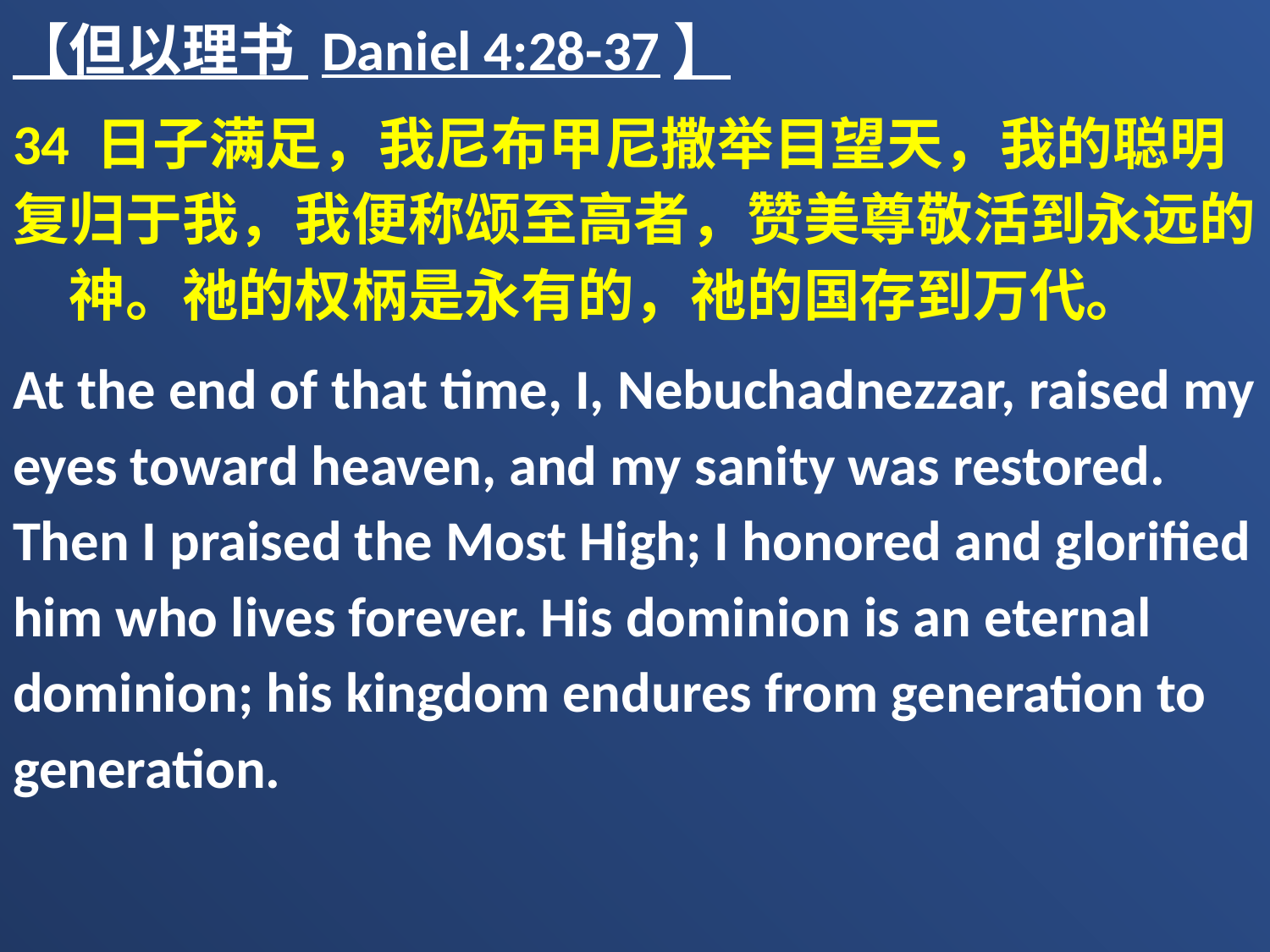

【但以理书 Daniel 4:28-37】
34 日子满足，我尼布甲尼撒举目望天，我的聪明复归于我，我便称颂至高者，赞美尊敬活到永远的　神。祂的权柄是永有的，祂的国存到万代。
At the end of that time, I, Nebuchadnezzar, raised my eyes toward heaven, and my sanity was restored. Then I praised the Most High; I honored and glorified him who lives forever. His dominion is an eternal dominion; his kingdom endures from generation to generation.